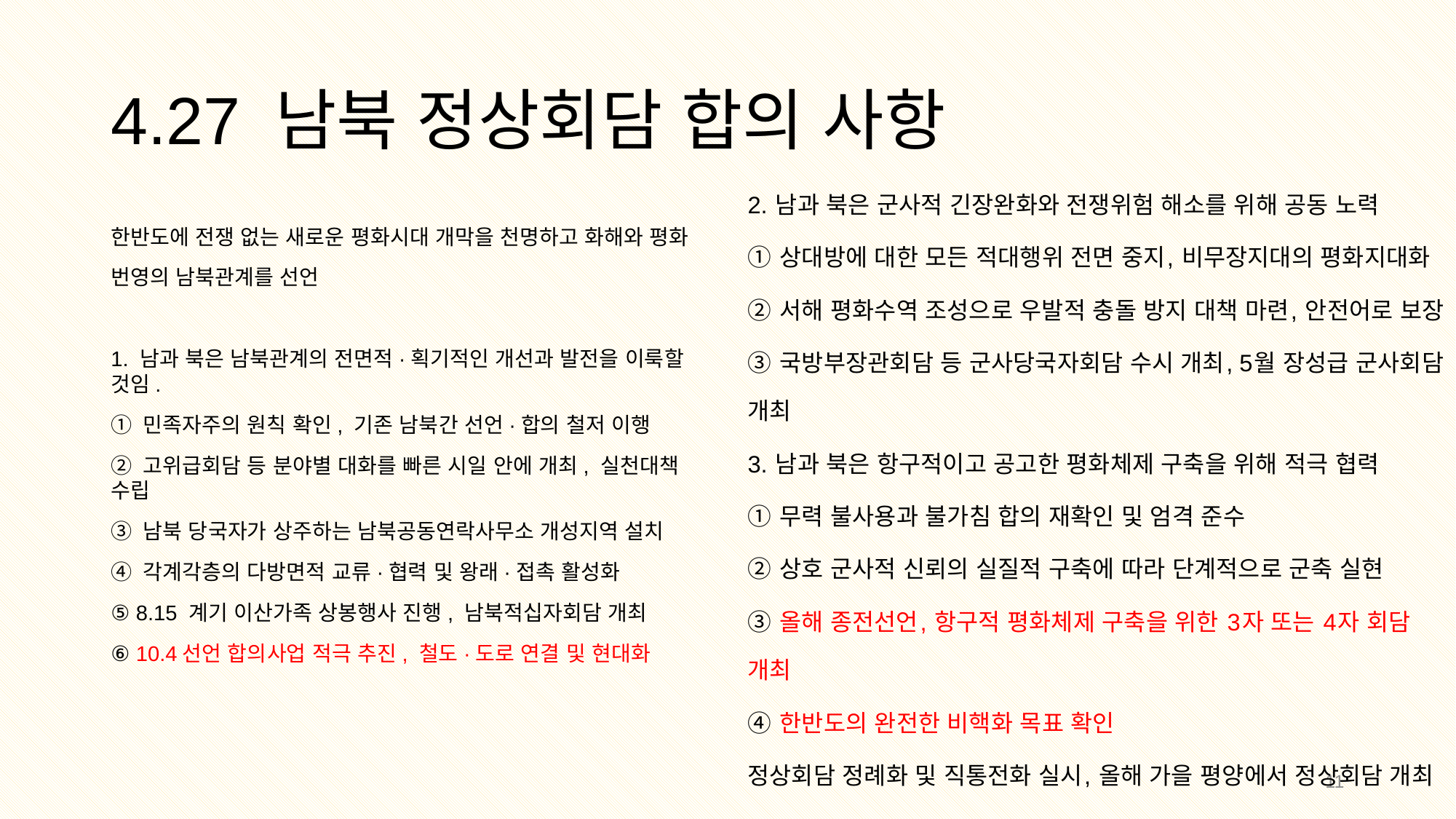

# 4.27 남북 정상회담 합의 사항
2. 남과 북은 군사적 긴장완화와 전쟁위험 해소를 위해 공동 노력
① 상대방에 대한 모든 적대행위 전면 중지, 비무장지대의 평화지대화
② 서해 평화수역 조성으로 우발적 충돌 방지 대책 마련, 안전어로 보장
③ 국방부장관회담 등 군사당국자회담 수시 개최, 5월 장성급 군사회담 개최
3. 남과 북은 항구적이고 공고한 평화체제 구축을 위해 적극 협력
① 무력 불사용과 불가침 합의 재확인 및 엄격 준수
② 상호 군사적 신뢰의 실질적 구축에 따라 단계적으로 군축 실현
③ 올해 종전선언, 항구적 평화체제 구축을 위한 3자 또는 4자 회담 개최
④ 한반도의 완전한 비핵화 목표 확인
정상회담 정례화 및 직통전화 실시, 올해 가을 평양에서 정상회담 개최

한반도에 전쟁 없는 새로운 평화시대 개막을 천명하고 화해와 평화
번영의 남북관계를 선언

1. 남과 북은 남북관계의 전면적·획기적인 개선과 발전을 이룩할 것임.
① 민족자주의 원칙 확인, 기존 남북간 선언·합의 철저 이행
② 고위급회담 등 분야별 대화를 빠른 시일 안에 개최, 실천대책 수립
③ 남북 당국자가 상주하는 남북공동연락사무소 개성지역 설치
④ 각계각층의 다방면적 교류·협력 및 왕래·접촉 활성화
⑤ 8.15 계기 이산가족 상봉행사 진행, 남북적십자회담 개최
⑥ 10.4선언 합의사업 적극 추진, 철도·도로 연결 및 현대화
11